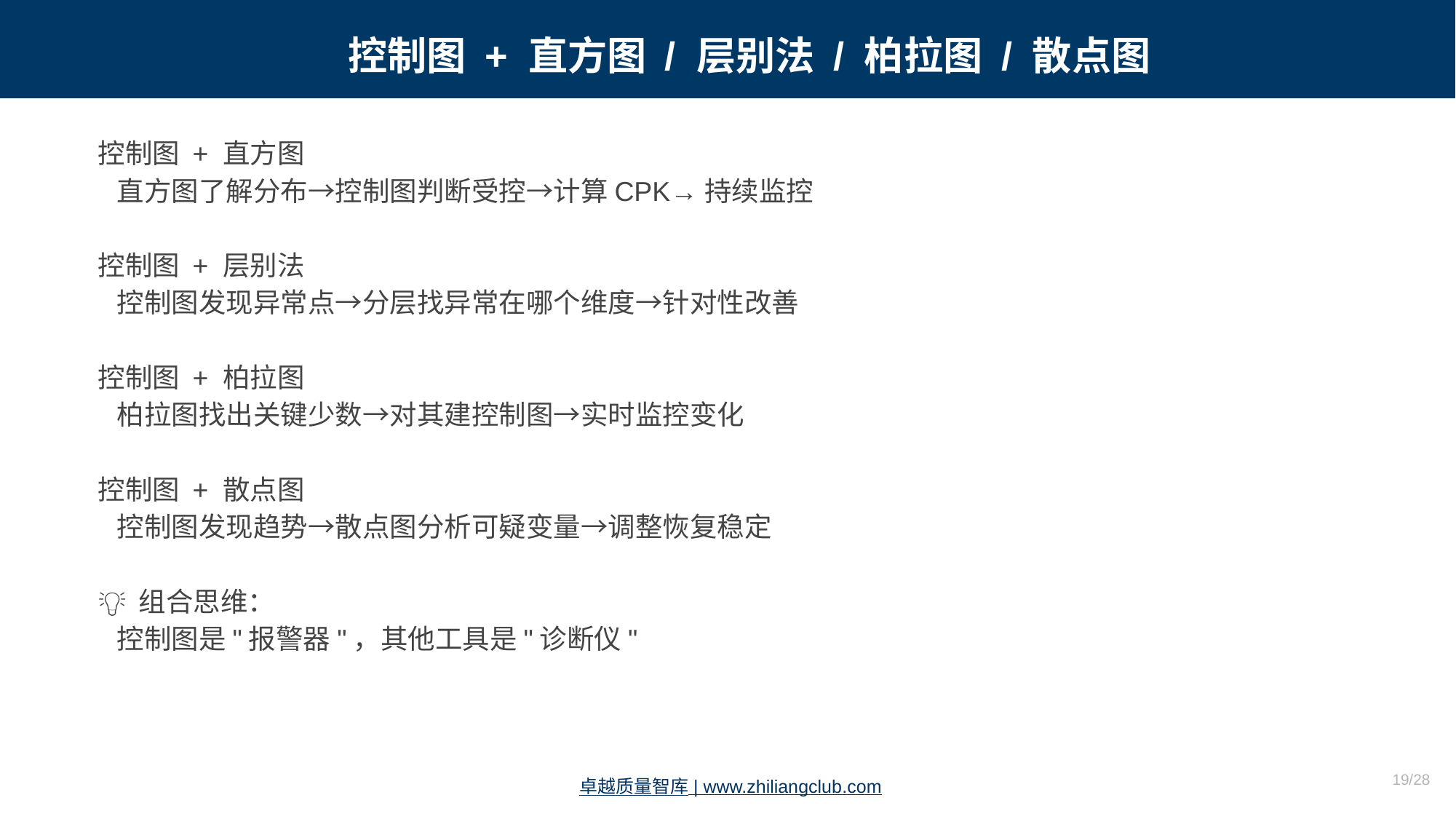

控制图 + 直方图 / 层别法 / 柏拉图 / 散点图
控制图 + 直方图
  直方图了解分布→控制图判断受控→计算CPK→持续监控

控制图 + 层别法
  控制图发现异常点→分层找异常在哪个维度→针对性改善

控制图 + 柏拉图
  柏拉图找出关键少数→对其建控制图→实时监控变化

控制图 + 散点图
  控制图发现趋势→散点图分析可疑变量→调整恢复稳定

💡 组合思维：
  控制图是"报警器"，其他工具是"诊断仪"
19/28